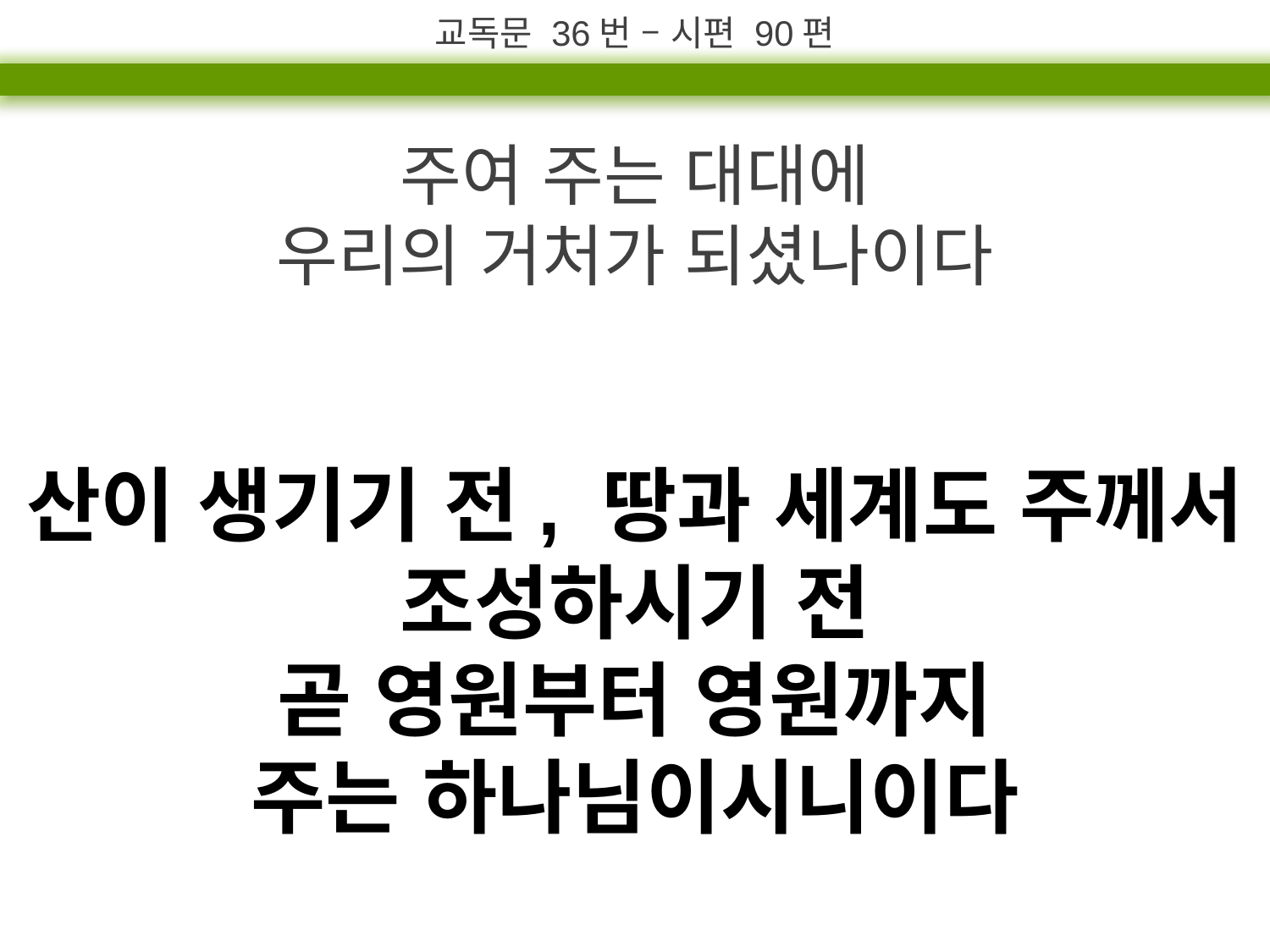

교독문 36번 – 시편 90편

주여 주는 대대에
우리의 거처가 되셨나이다
산이 생기기 전, 땅과 세계도 주께서 조성하시기 전
곧 영원부터 영원까지
주는 하나님이시니이다